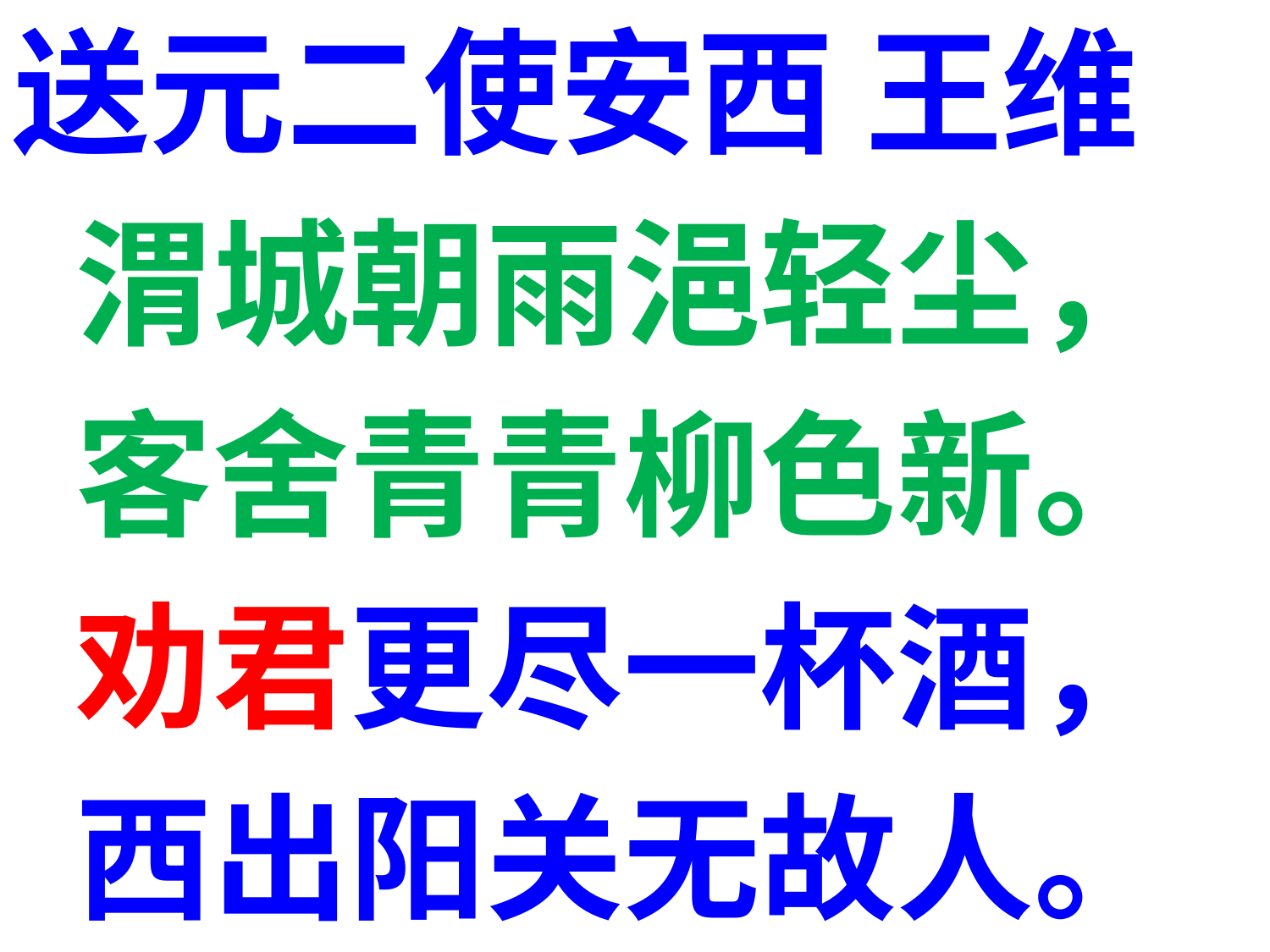

送元二使安西 王维
 渭城朝雨浥轻尘，
 客舍青青柳色新。
 劝君更尽一杯酒，
 西出阳关无故人。